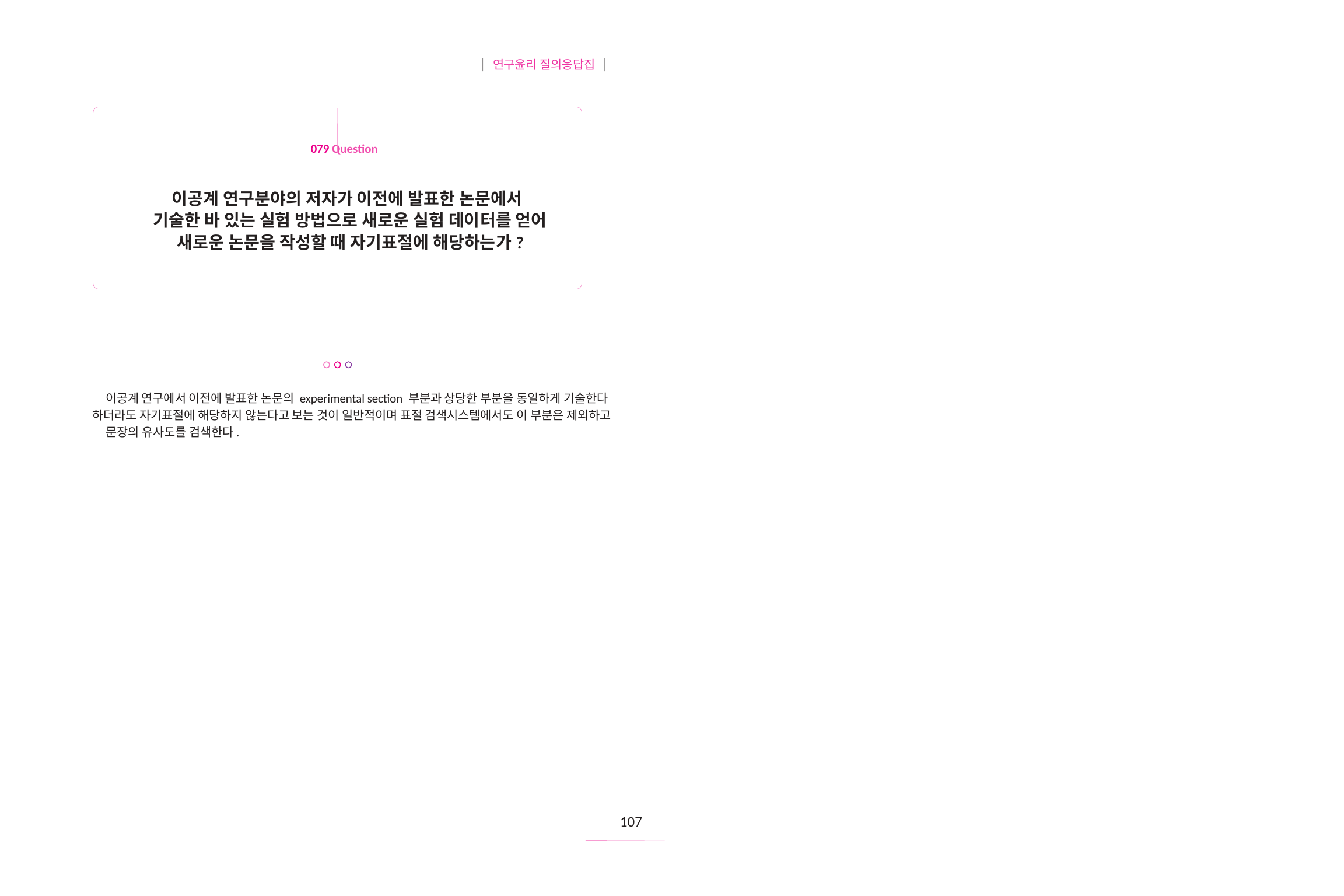

| 연구윤리 질의응답집 |

079 Question

이공계 연구분야의 저자가 이전에 발표한 논문에서
기술한 바 있는 실험 방법으로 새로운 실험 데이터를 얻어
새로운 논문을 작성할 때 자기표절에 해당하는가?

이공계 연구에서 이전에 발표한 논문의 experimental section 부분과 상당한 부분을 동일하게 기술한다
하더라도 자기표절에 해당하지 않는다고 보는 것이 일반적이며 표절 검색시스템에서도 이 부분은 제외하고
문장의 유사도를 검색한다.
107